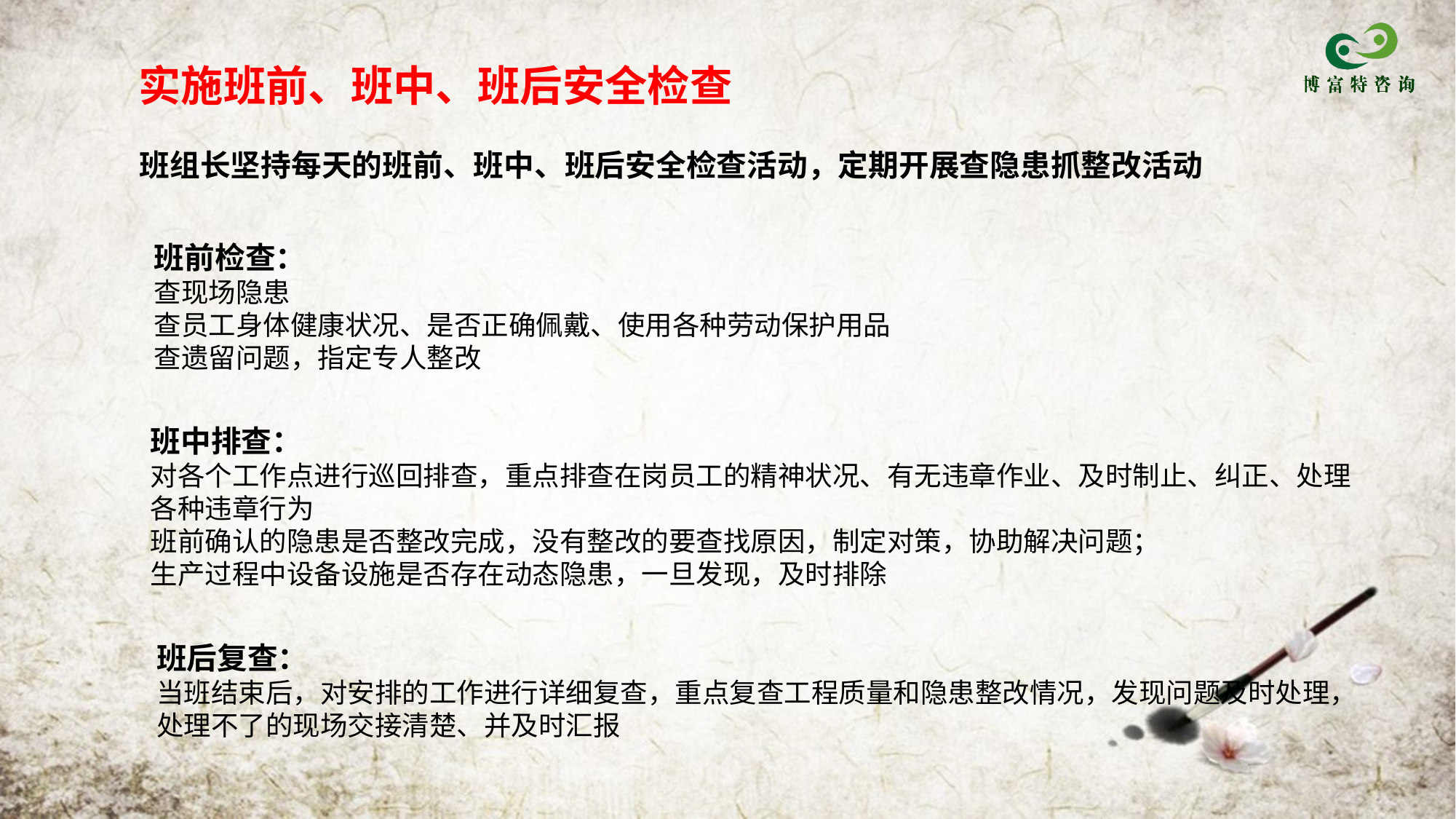

实施班前、班中、班后安全检查
班组长坚持每天的班前、班中、班后安全检查活动，定期开展查隐患抓整改活动
班前检查：
查现场隐患
查员工身体健康状况、是否正确佩戴、使用各种劳动保护用品
查遗留问题，指定专人整改
班中排查：
对各个工作点进行巡回排查，重点排查在岗员工的精神状况、有无违章作业、及时制止、纠正、处理各种违章行为
班前确认的隐患是否整改完成，没有整改的要查找原因，制定对策，协助解决问题；
生产过程中设备设施是否存在动态隐患，一旦发现，及时排除
班后复查：
当班结束后，对安排的工作进行详细复查，重点复查工程质量和隐患整改情况，发现问题及时处理，
处理不了的现场交接清楚、并及时汇报